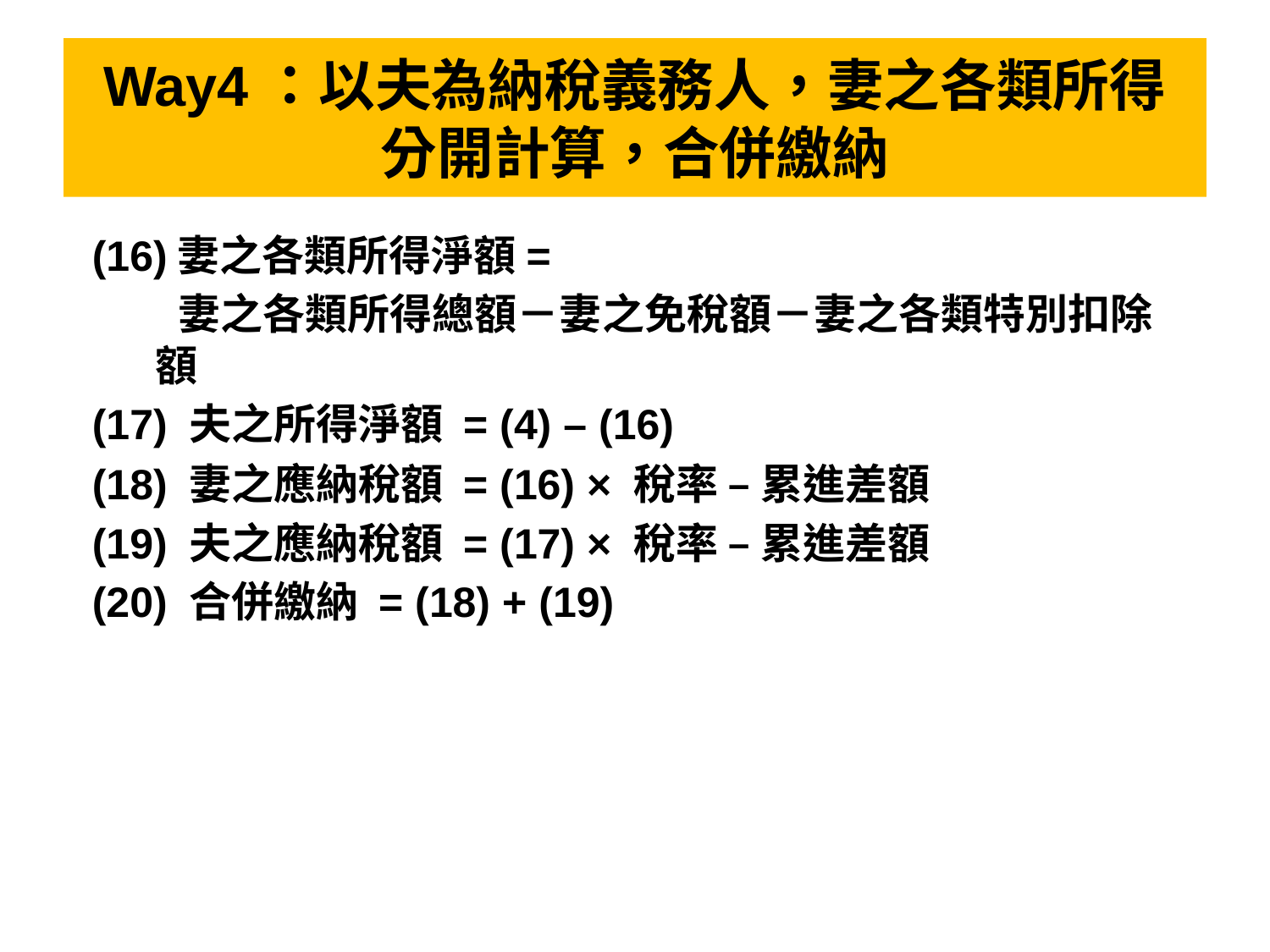

# Way4：以夫為納稅義務人，妻之各類所得分開計算，合併繳納
(16)妻之各類所得淨額=
        妻之各類所得總額－妻之免稅額－妻之各類特別扣除額
(17) 夫之所得淨額 = (4) – (16)
(18) 妻之應納稅額 = (16) × 稅率 – 累進差額
(19) 夫之應納稅額 = (17) × 稅率 – 累進差額
(20) 合併繳納 = (18) + (19)